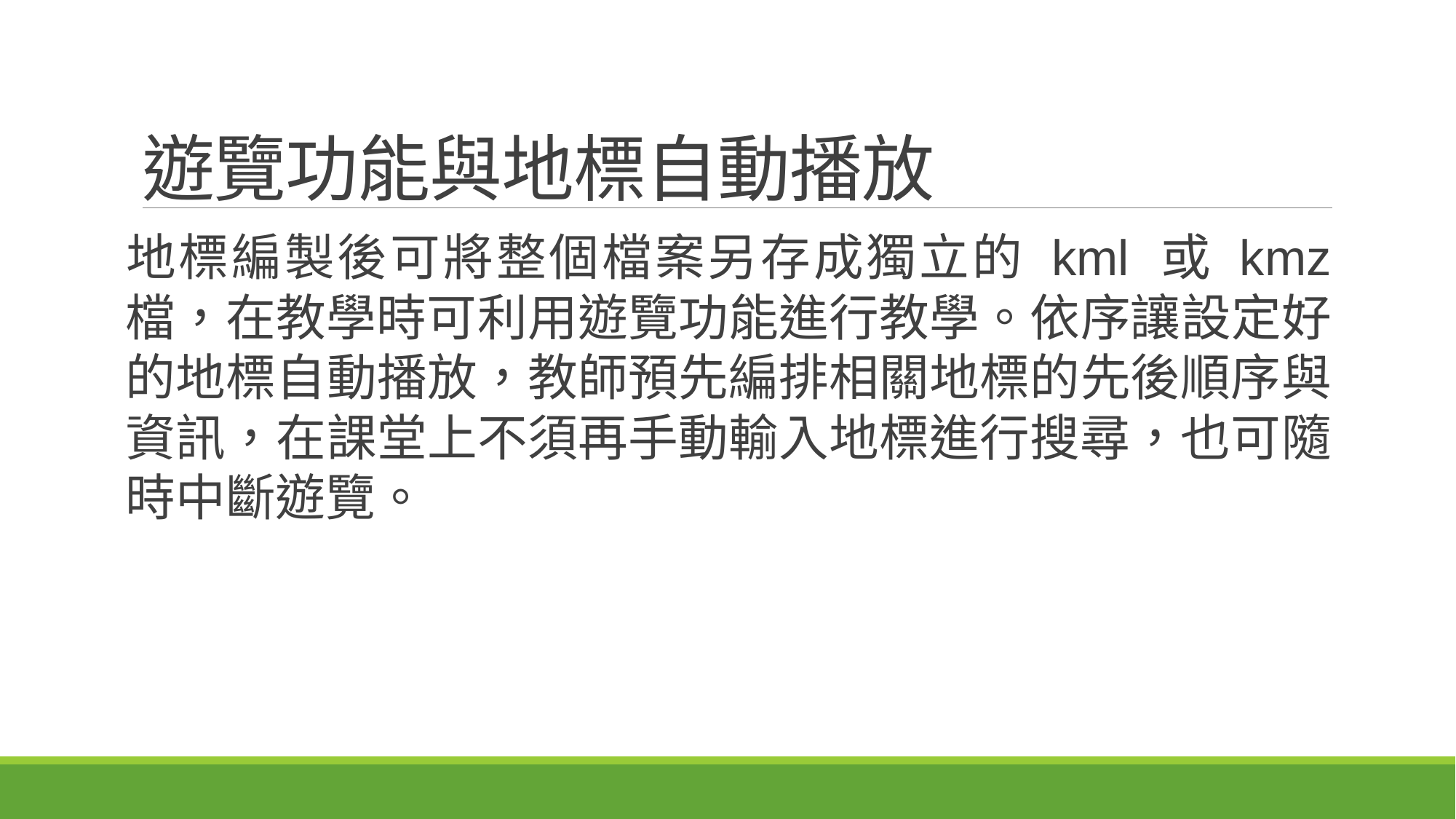

# 遊覽功能與地標自動播放
地標編製後可將整個檔案另存成獨立的 kml 或 kmz 檔，在教學時可利用遊覽功能進行教學。依序讓設定好的地標自動播放，教師預先編排相關地標的先後順序與資訊，在課堂上不須再手動輸入地標進行搜尋，也可隨時中斷遊覽。